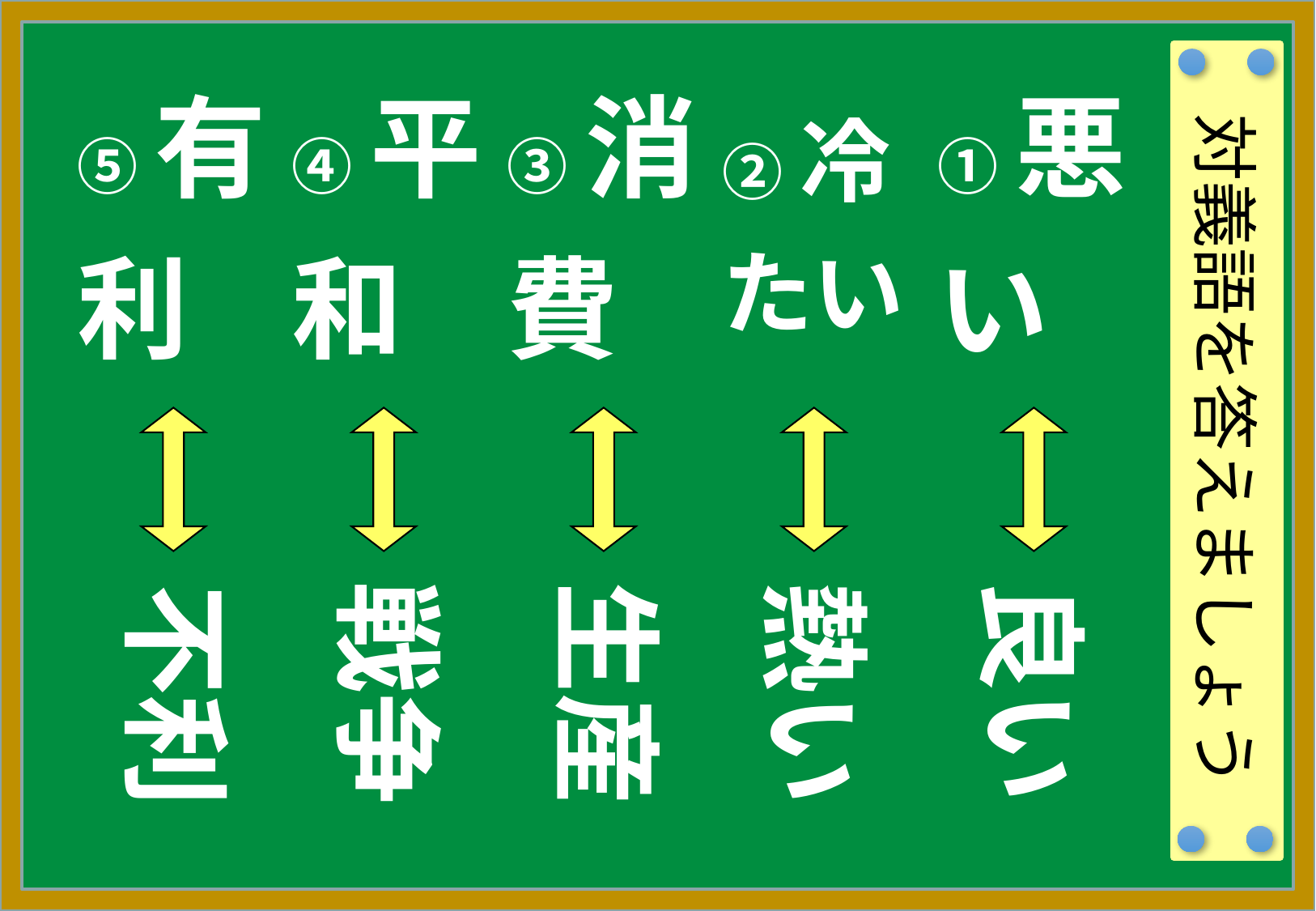

| ⑤有利 | ④平和 | ③消費 | ②冷たい | ①悪い |
| --- | --- | --- | --- | --- |
|  |  |  |  |  |
|  |  |  |  |  |
対義語を答えましょう

良い
戦争
生産
熱い
不利